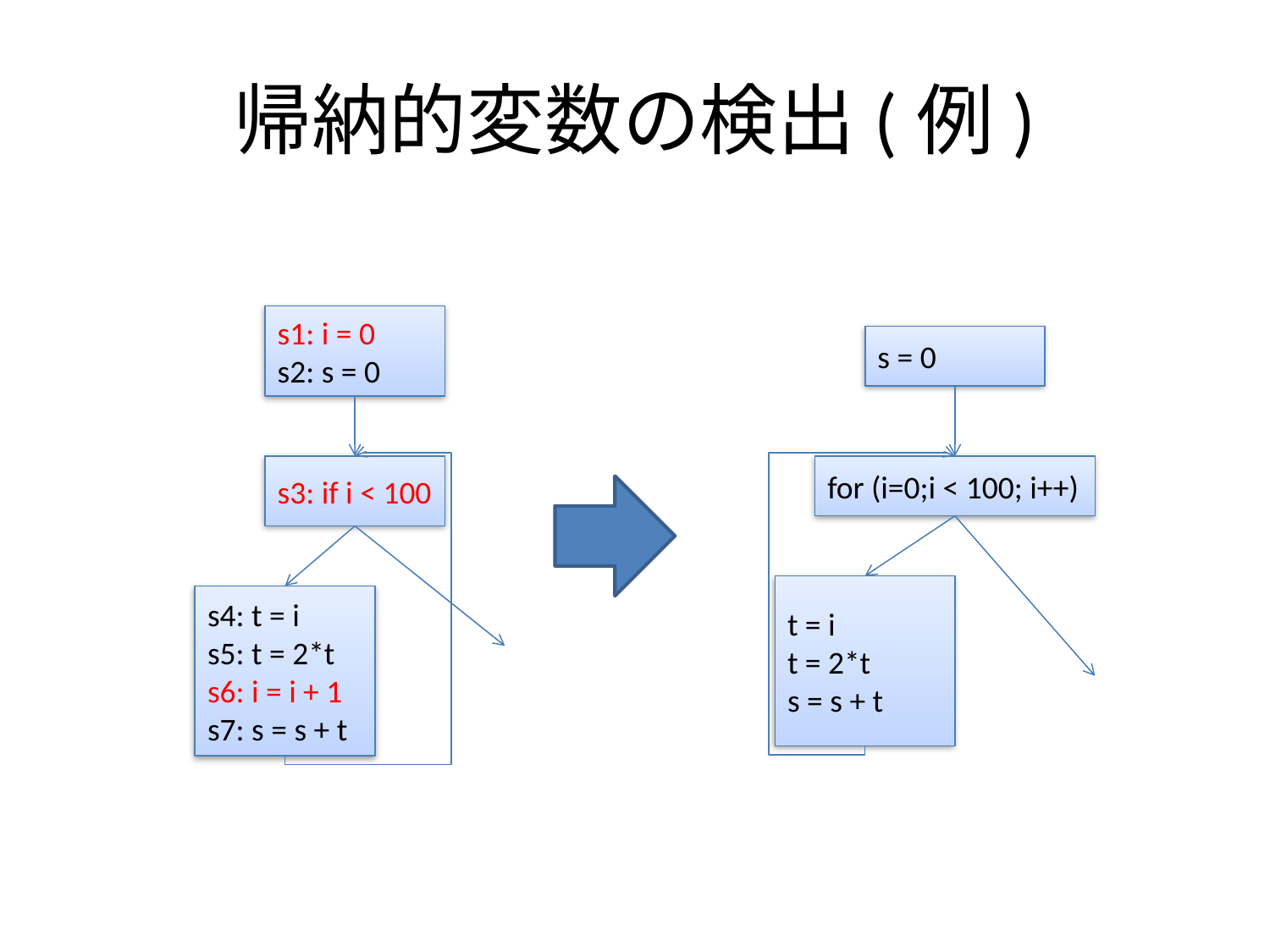

# 帰納的変数の検出(例)
s1: i = 0
s2: s = 0
s = 0
s3: if i < 100
for (i=0;i < 100; i++)

t = i
t = 2*t
s = s + t
s4: t = i
s5: t = 2*t
s6: i = i + 1
s7: s = s + t